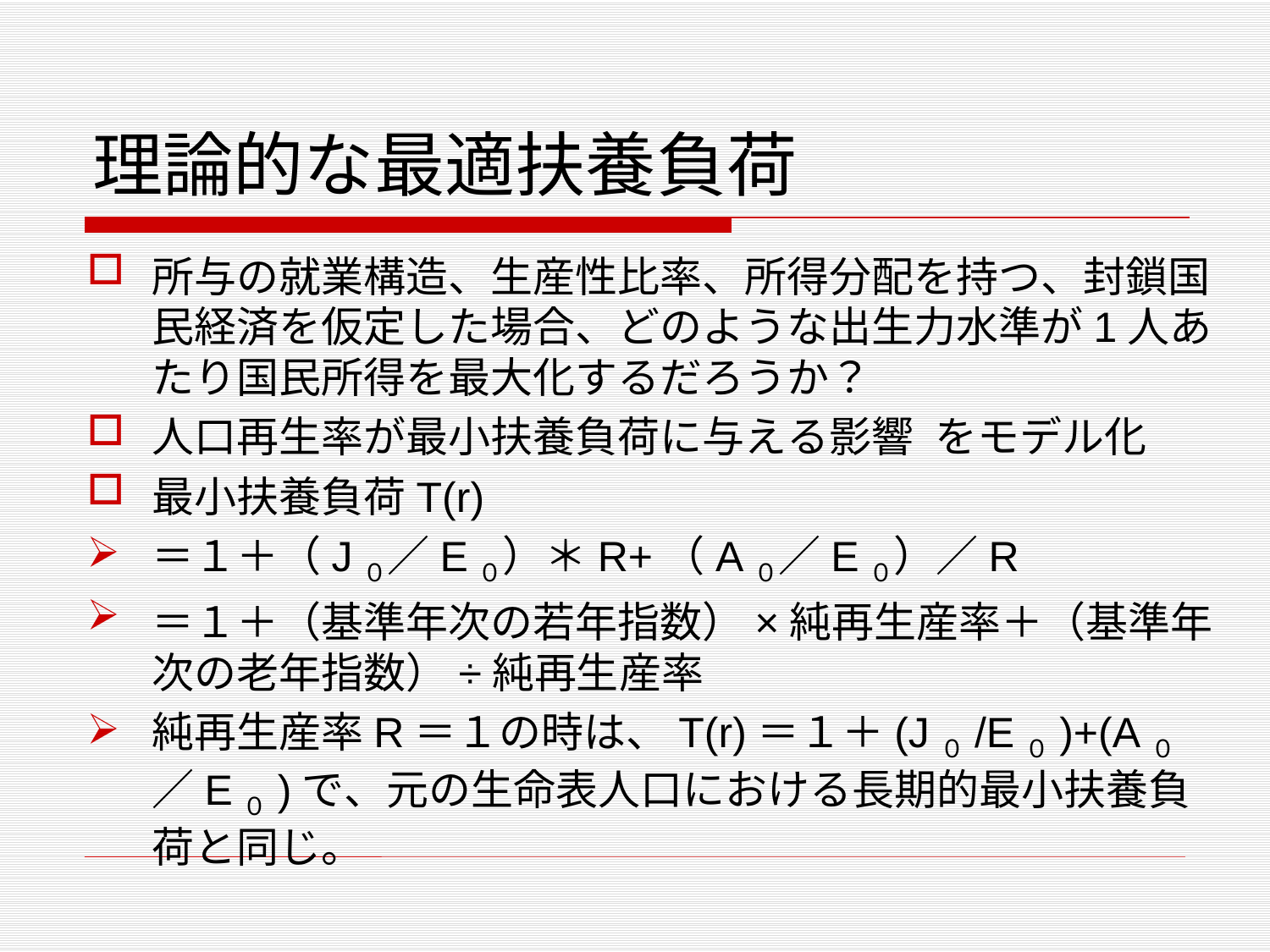

# 理論的な最適扶養負荷
所与の就業構造、生産性比率、所得分配を持つ、封鎖国民経済を仮定した場合、どのような出生力水準が1人あたり国民所得を最大化するだろうか？
人口再生率が最小扶養負荷に与える影響 をモデル化
最小扶養負荷T(r)
＝１＋（J０／E０）＊R+（A０／E０）／R
＝１＋（基準年次の若年指数）×純再生産率＋（基準年次の老年指数）÷純再生産率
純再生産率R＝１の時は、T(r)＝１＋(J０/E０)+(A０／E０)で、元の生命表人口における長期的最小扶養負荷と同じ。